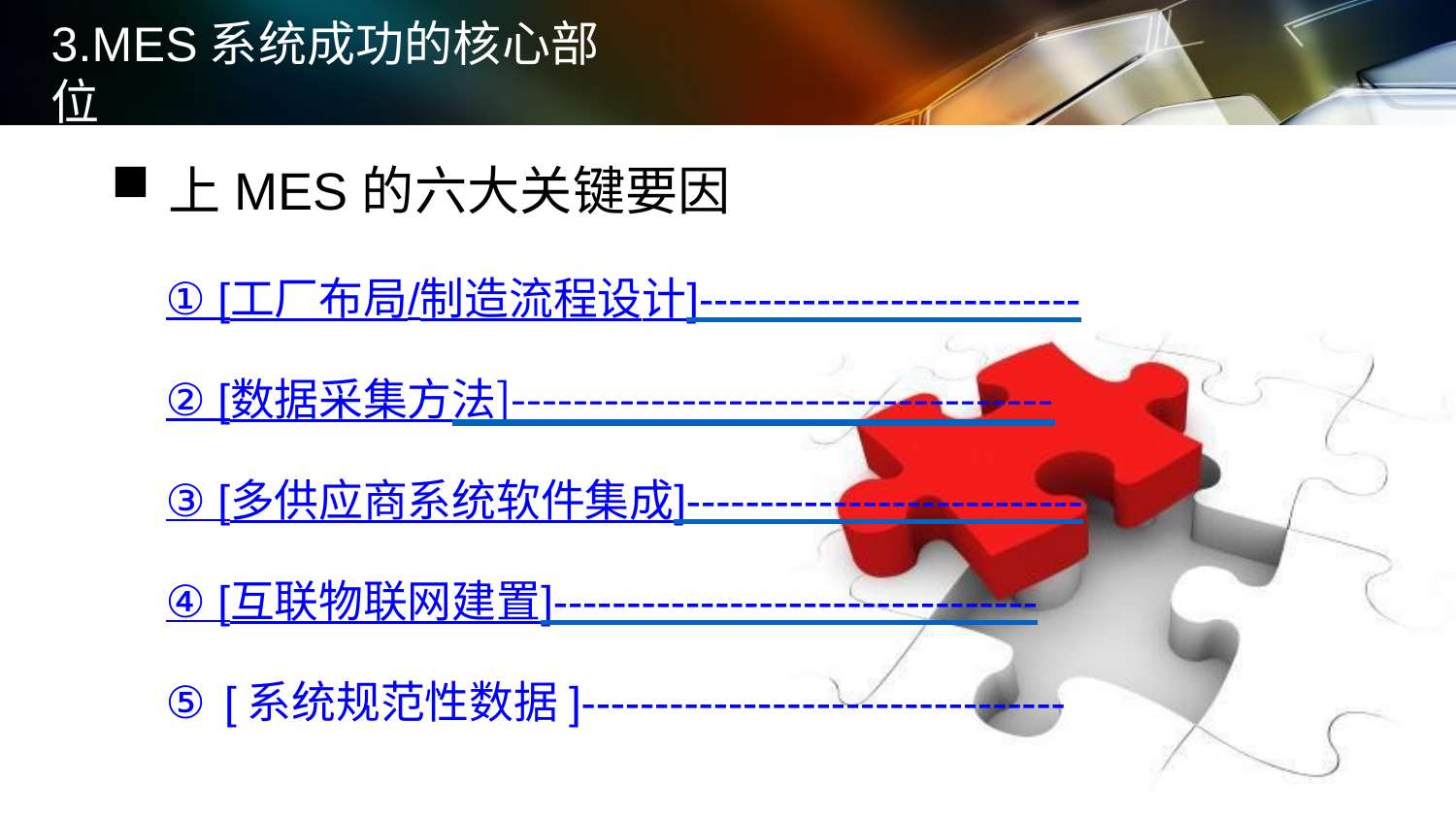

# 3.MES系统成功的核心部位
上MES的六大关键要因
① [工厂布局/制造流程设计]--------------------------
② [数据采集方法]-----------------------------------
③ [多供应商系统软件集成]---------------------------
④ [互联物联网建置]---------------------------------
⑤ [系统规范性数据]---------------------------------